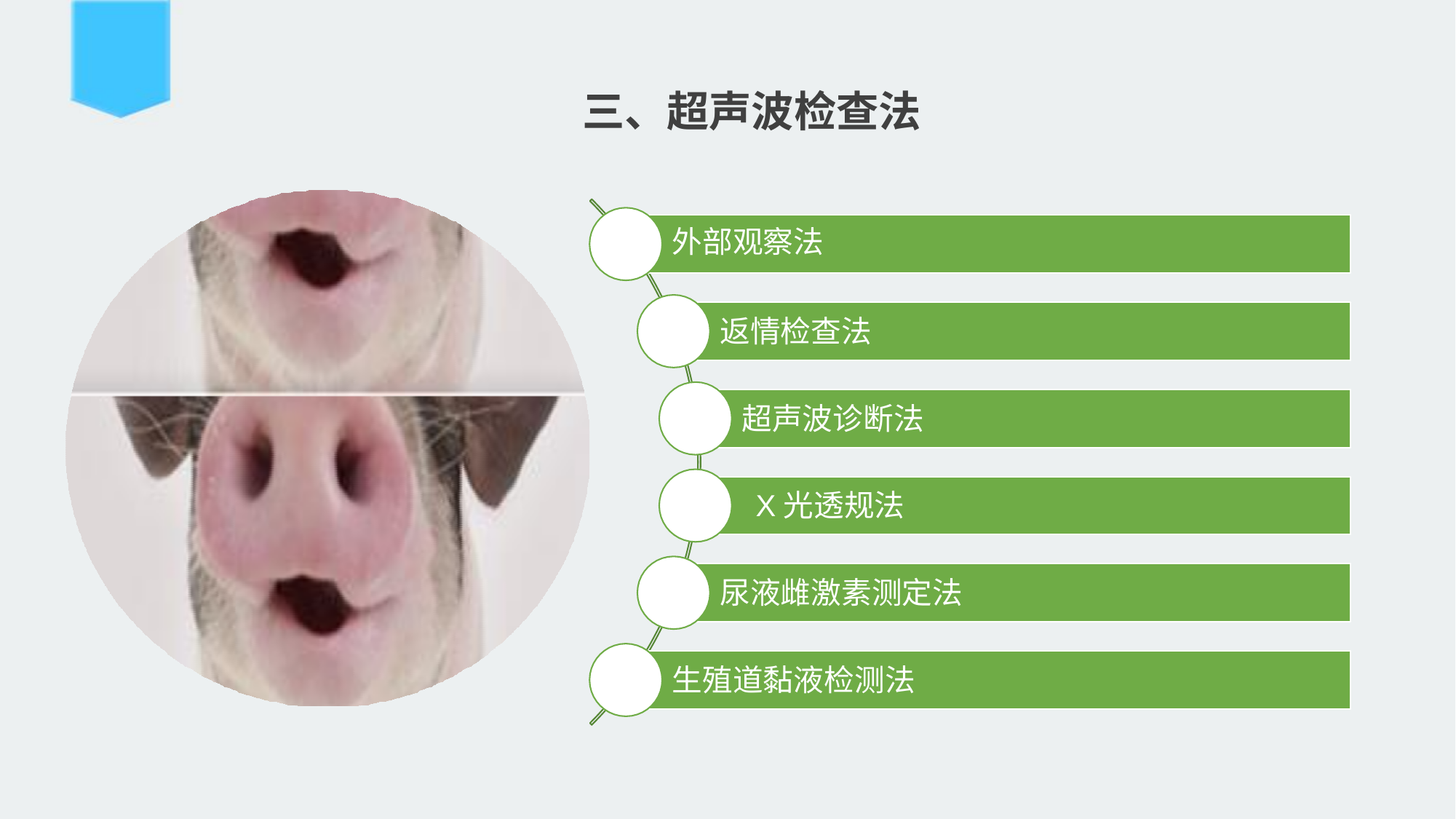

三、超声波检查法

外部观察法

返情检查法
超声波诊断法  X光透规法
尿液雌激素测定法 生殖道黏液检测法